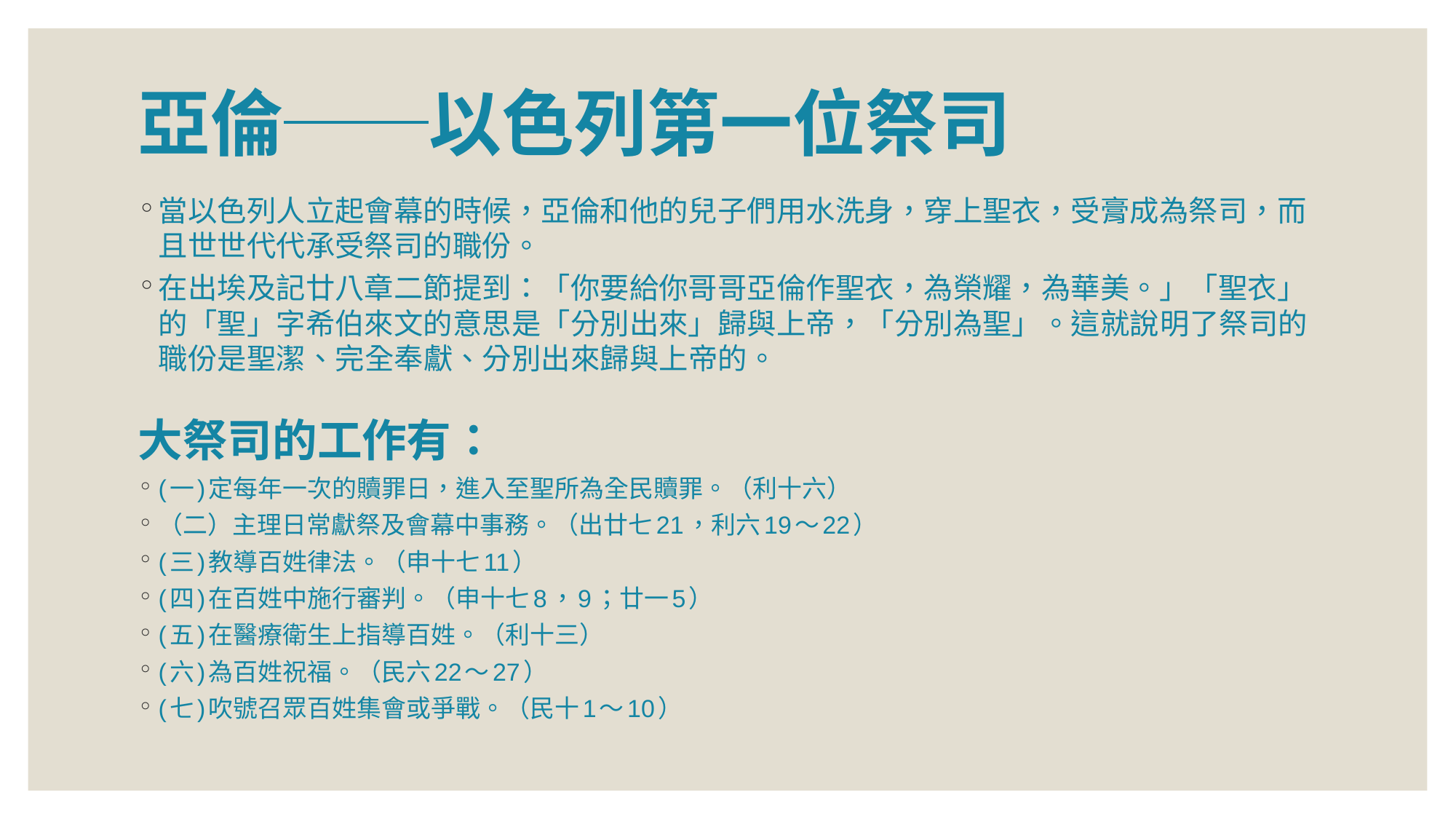

# 亞倫──以色列第一位祭司
當以色列人立起會幕的時候，亞倫和他的兒子們用水洗身，穿上聖衣，受膏成為祭司，而且世世代代承受祭司的職份。
在出埃及記廿八章二節提到：「你要給你哥哥亞倫作聖衣，為榮耀，為華美。」「聖衣」的「聖」字希伯來文的意思是「分別出來」歸與上帝，「分別為聖」。這就說明了祭司的職份是聖潔、完全奉獻、分別出來歸與上帝的。
大祭司的工作有：
(一)定每年一次的贖罪日，進入至聖所為全民贖罪。（利十六）
（二）主理日常獻祭及會幕中事務。（出廿七21，利六19～22）
(三)教導百姓律法。（申十七11）
(四)在百姓中施行審判。（申十七8，9；廿一5）
(五)在醫療衛生上指導百姓。（利十三）
(六)為百姓祝福。（民六22～27）
(七)吹號召眾百姓集會或爭戰。（民十1～10）